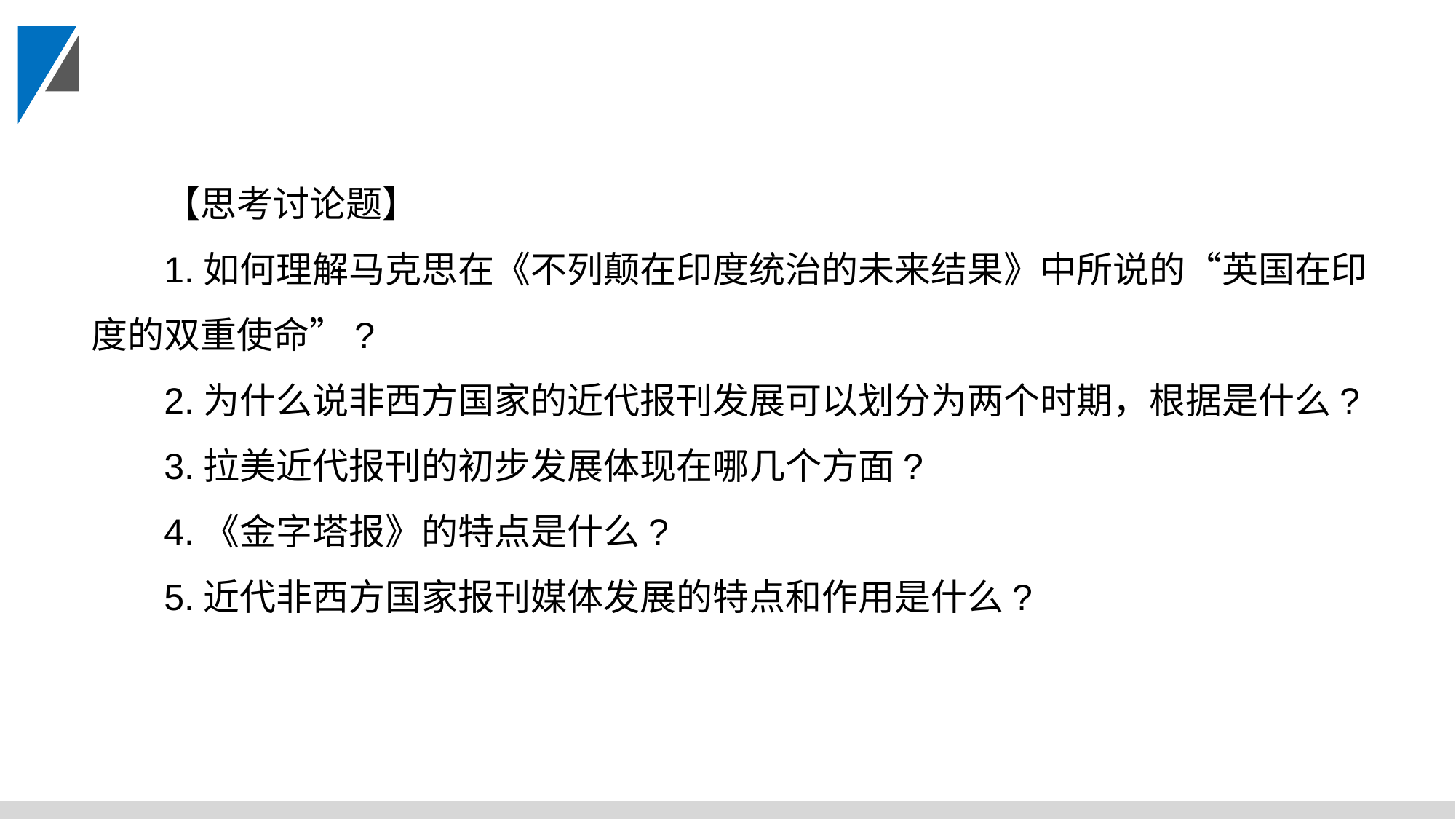

【思考讨论题】
1.如何理解马克思在《不列颠在印度统治的未来结果》中所说的“英国在印度的双重使命”?
2.为什么说非西方国家的近代报刊发展可以划分为两个时期，根据是什么?
3.拉美近代报刊的初步发展体现在哪几个方面?
4.《金字塔报》的特点是什么?
5.近代非西方国家报刊媒体发展的特点和作用是什么?